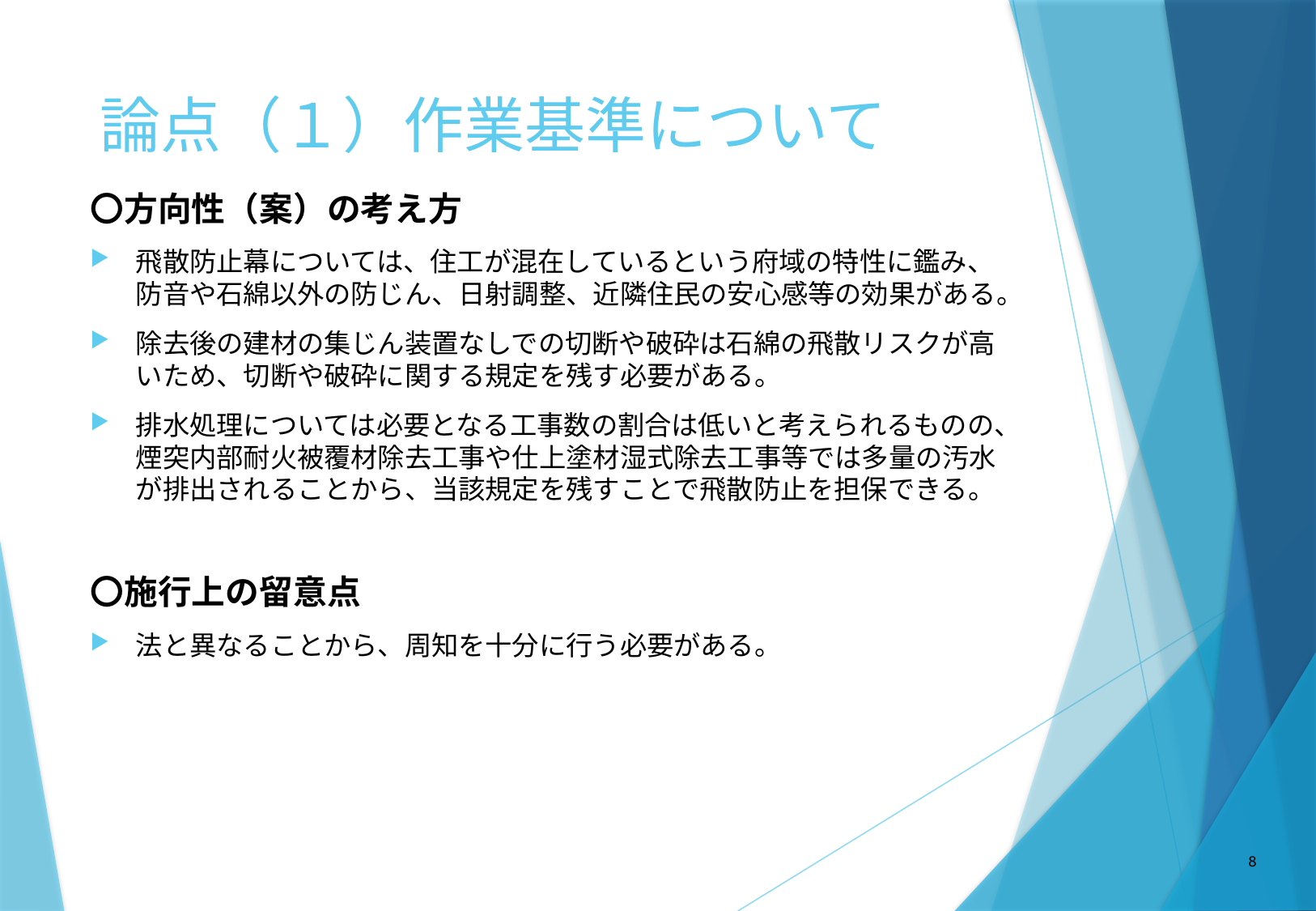

# 論点（１）作業基準について
〇方向性（案）の考え方
飛散防止幕については、住工が混在しているという府域の特性に鑑み、防音や石綿以外の防じん、日射調整、近隣住民の安心感等の効果がある。
除去後の建材の集じん装置なしでの切断や破砕は石綿の飛散リスクが高いため、切断や破砕に関する規定を残す必要がある。
排水処理については必要となる工事数の割合は低いと考えられるものの、煙突内部耐火被覆材除去工事や仕上塗材湿式除去工事等では多量の汚水が排出されることから、当該規定を残すことで飛散防止を担保できる。

〇施行上の留意点
法と異なることから、周知を十分に行う必要がある。

8